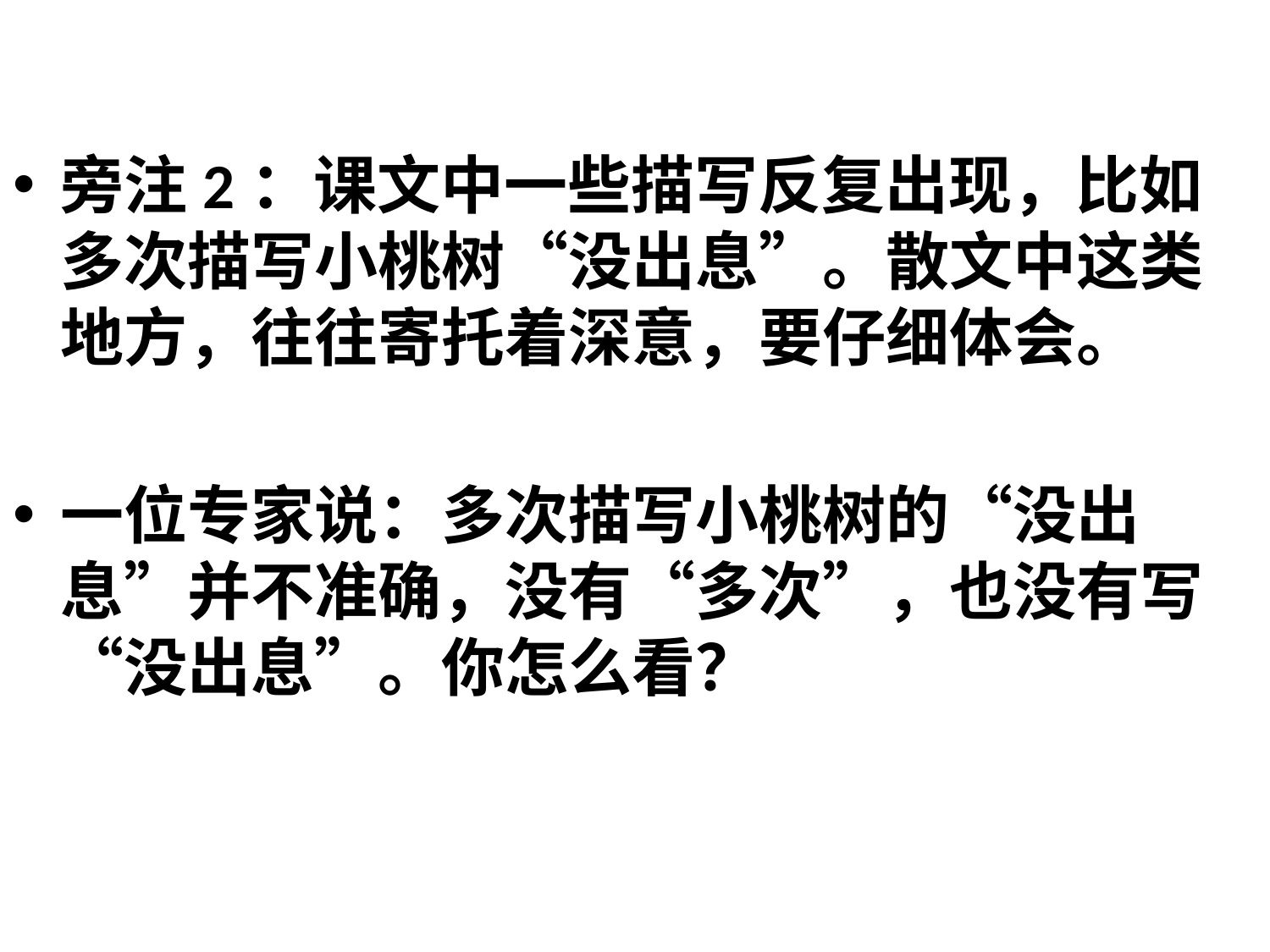

旁注2：课文中一些描写反复出现，比如多次描写小桃树“没出息”。散文中这类地方，往往寄托着深意，要仔细体会。

一位专家说：多次描写小桃树的“没出息”并不准确，没有“多次”，也没有写“没出息”。你怎么看？